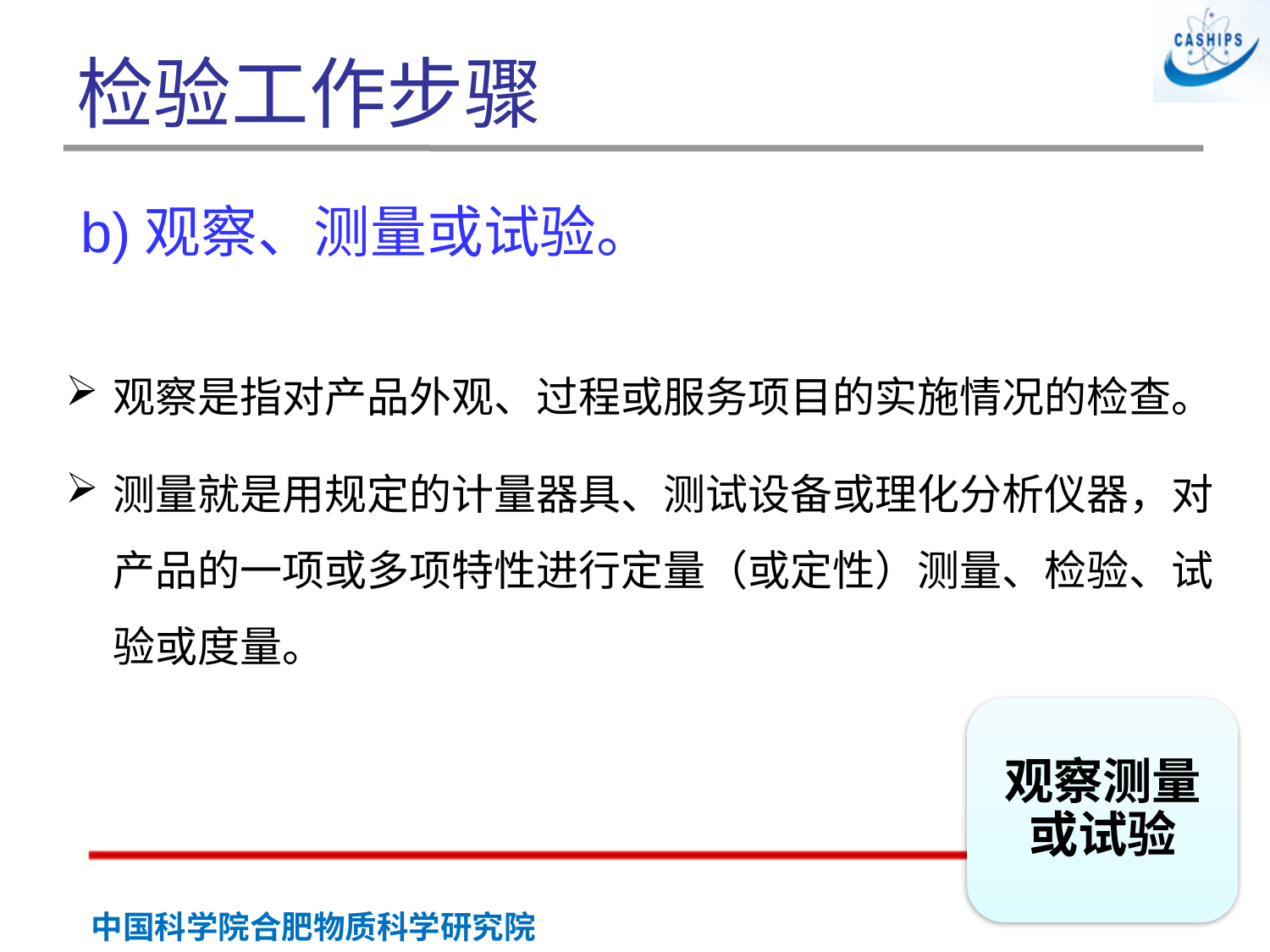

# 检验工作步骤
 b)观察、测量或试验。

观察是指对产品外观、过程或服务项目的实施情况的检查。
测量就是用规定的计量器具、测试设备或理化分析仪器，对产品的一项或多项特性进行定量（或定性）测量、检验、试验或度量。

观察测量或试验